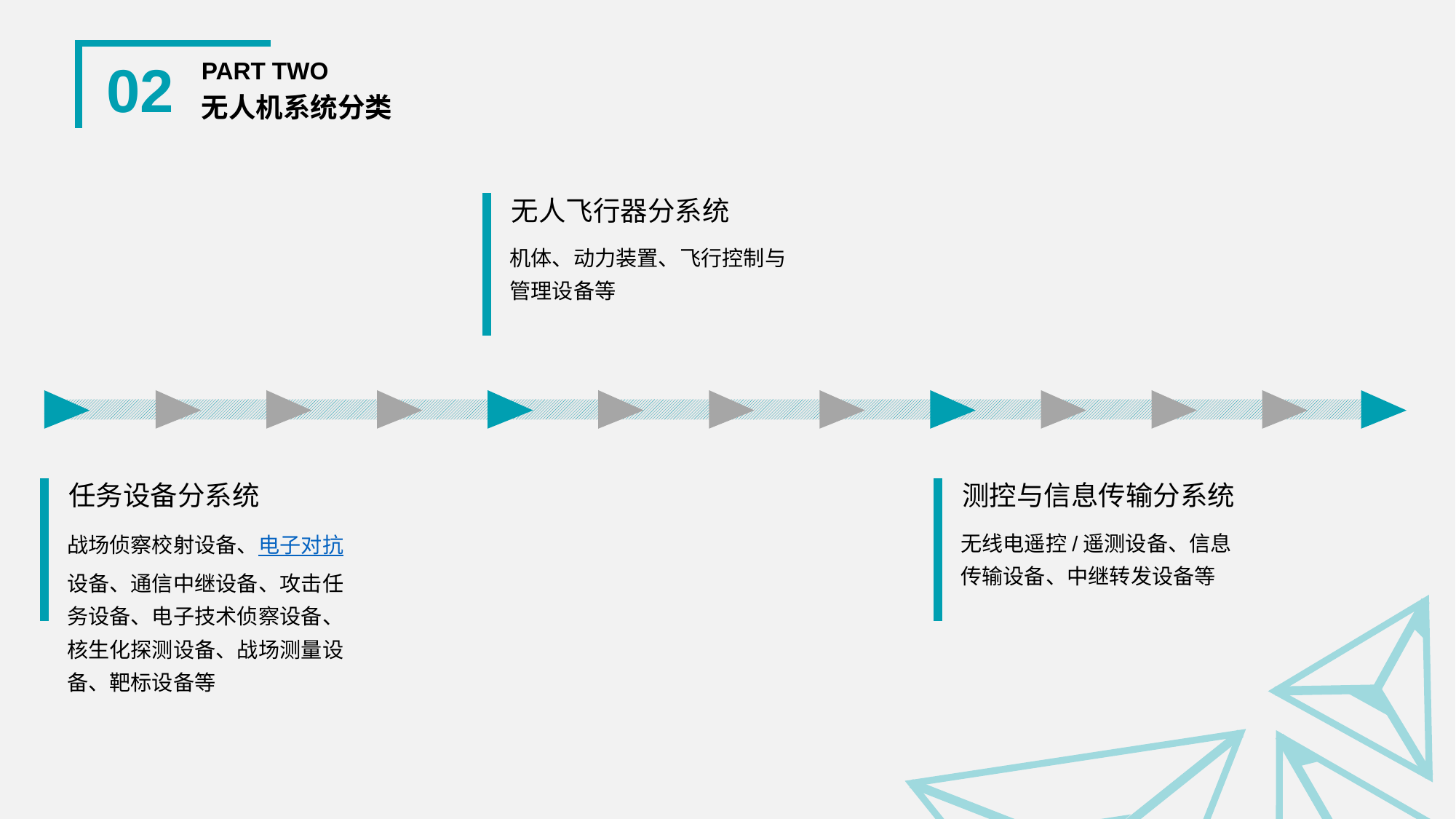

02
PART TWO
无人机系统分类
无人飞行器分系统
机体、动力装置、飞行控制与管理设备等

任务设备分系统
测控与信息传输分系统
战场侦察校射设备、电子对抗设备、通信中继设备、攻击任务设备、电子技术侦察设备、核生化探测设备、战场测量设备、靶标设备等
无线电遥控/遥测设备、信息传输设备、中继转发设备等